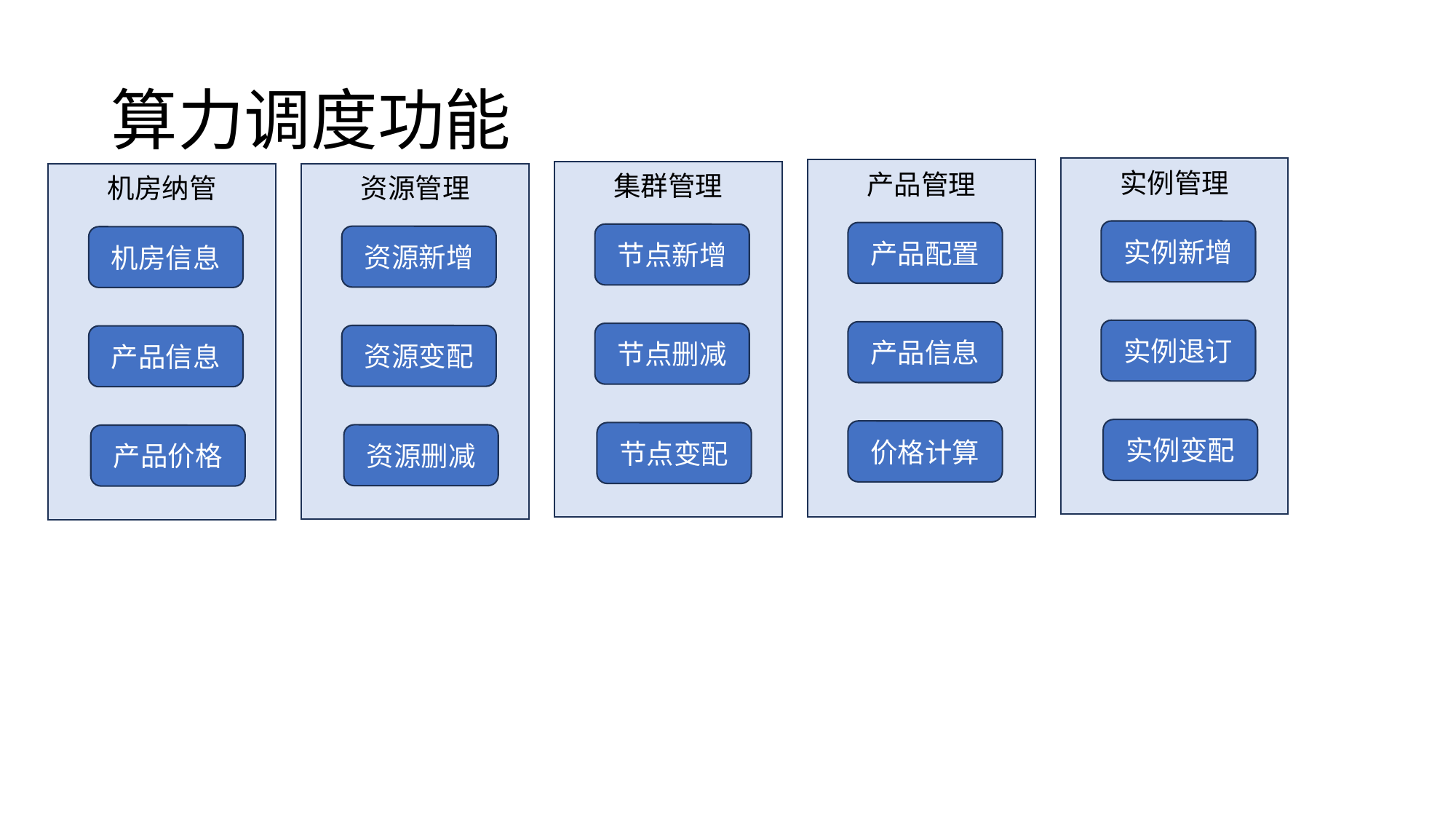

# 算力调度功能

实例管理

产品管理

集群管理

资源管理
机房纳管
实例新增
产品配置
节点新增
资源新增
机房信息
实例退订
产品信息
节点删减
资源变配
产品信息
实例变配
价格计算
节点变配
资源删减
产品价格